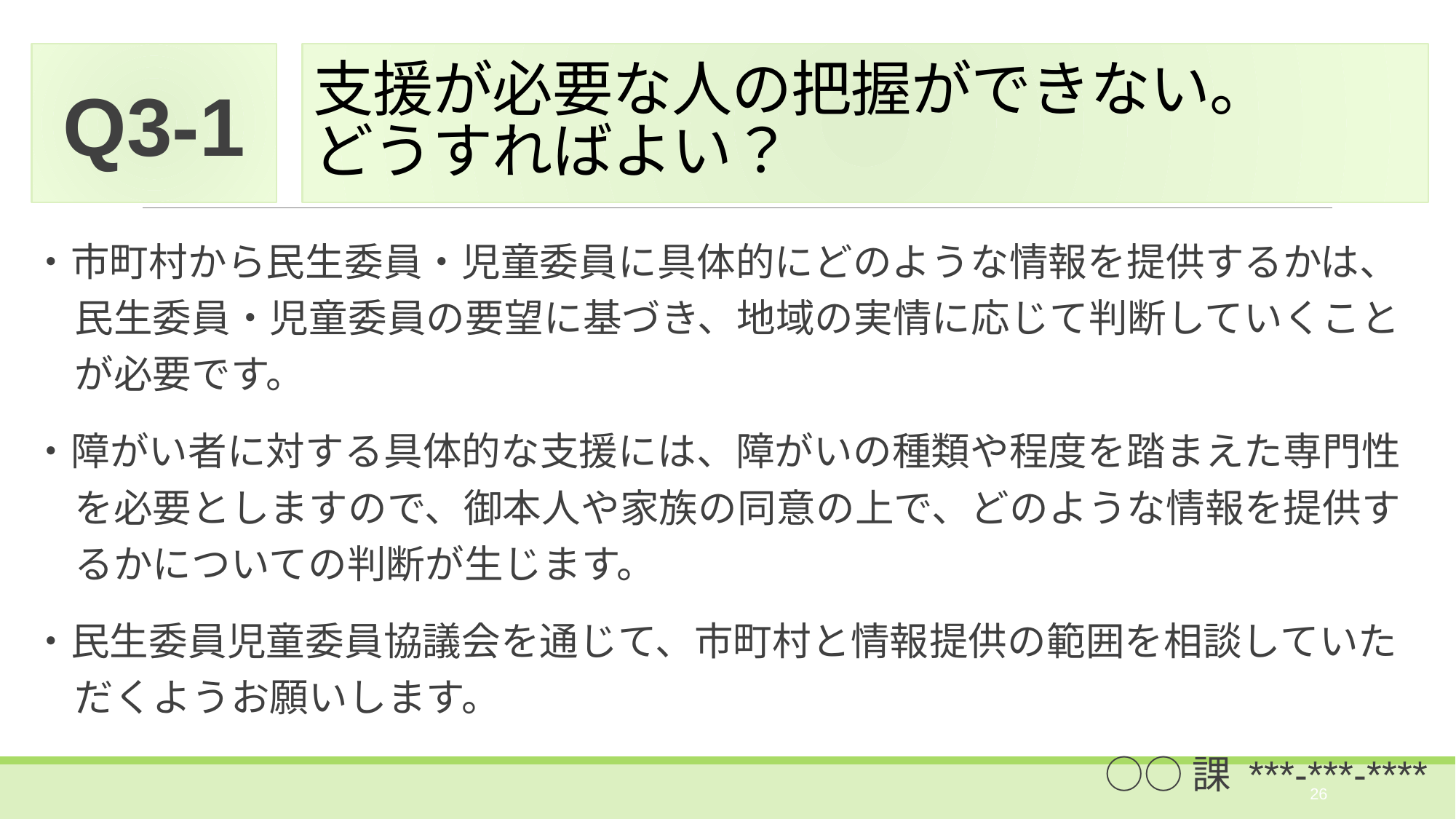

Q3-1
# 支援が必要な人の把握ができない。 どうすればよい？
・市町村から民生委員・児童委員に具体的にどのような情報を提供するかは、民生委員・児童委員の要望に基づき、地域の実情に応じて判断していくことが必要です。
・障がい者に対する具体的な支援には、障がいの種類や程度を踏まえた専門性を必要としますので、御本人や家族の同意の上で、どのような情報を提供するかについての判断が生じます。
・民生委員児童委員協議会を通じて、市町村と情報提供の範囲を相談していただくようお願いします。
○○課 ***-***-****
26